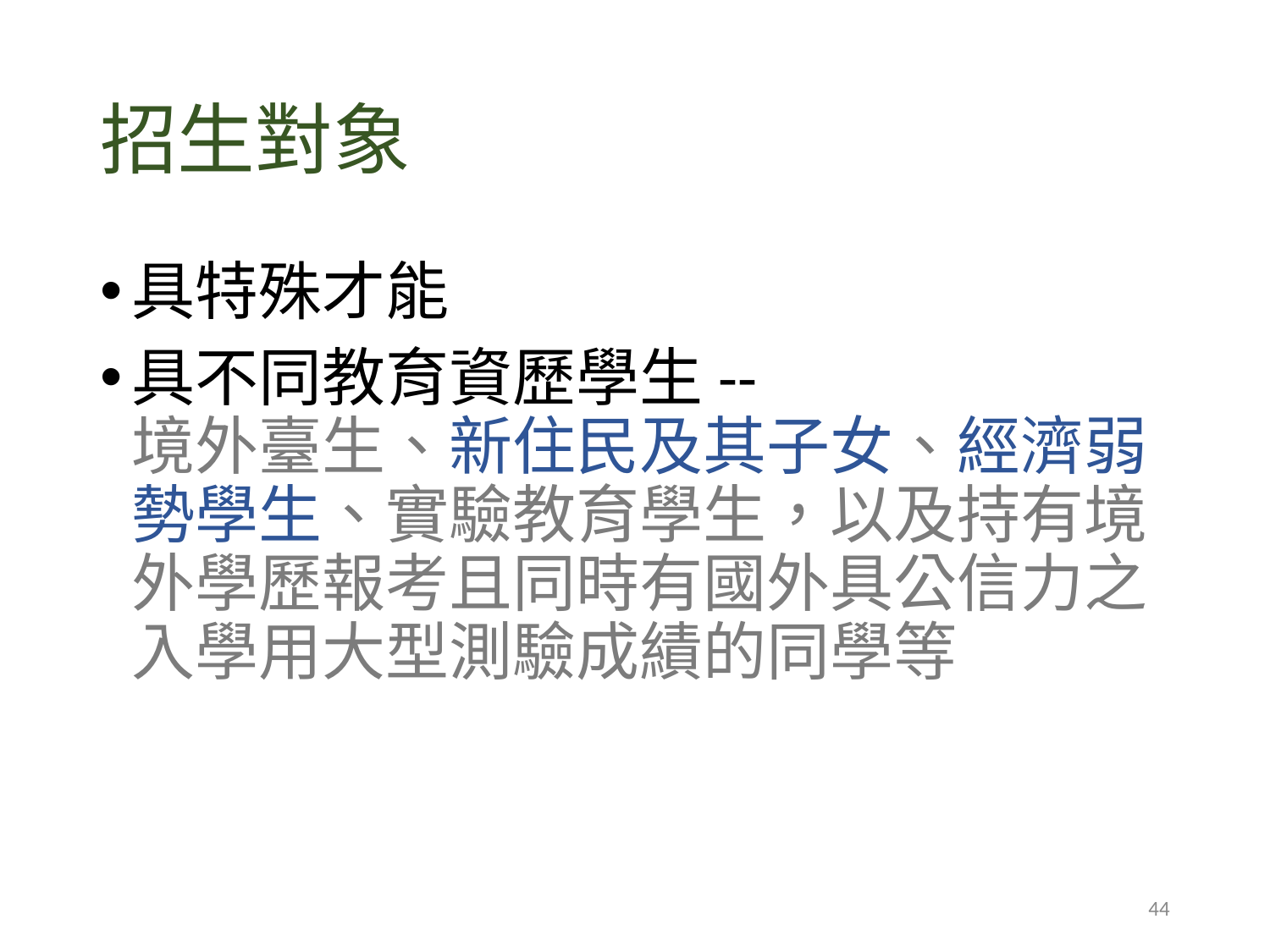

# 招生對象
具特殊才能
具不同教育資歷學生--
境外臺生、新住民及其子女、經濟弱勢學生、實驗教育學生，以及持有境外學歷報考且同時有國外具公信力之入學用大型測驗成績的同學等
44